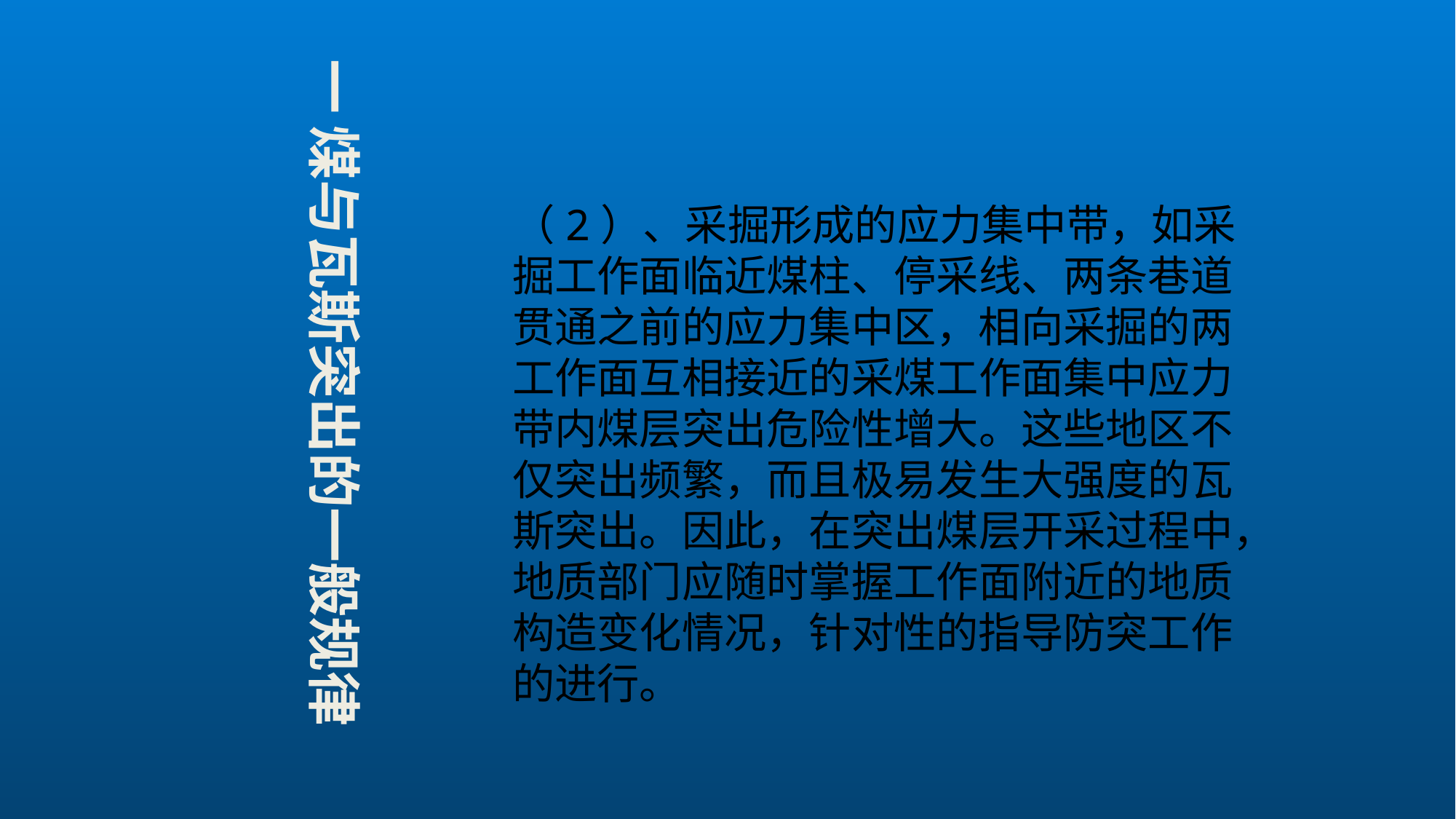

一 煤与瓦斯突出的一般规律
（2）、采掘形成的应力集中带，如采掘工作面临近煤柱、停采线、两条巷道贯通之前的应力集中区，相向采掘的两工作面互相接近的采煤工作面集中应力带内煤层突出危险性增大。这些地区不仅突出频繁，而且极易发生大强度的瓦斯突出。因此，在突出煤层开采过程中，地质部门应随时掌握工作面附近的地质构造变化情况，针对性的指导防突工作的进行。